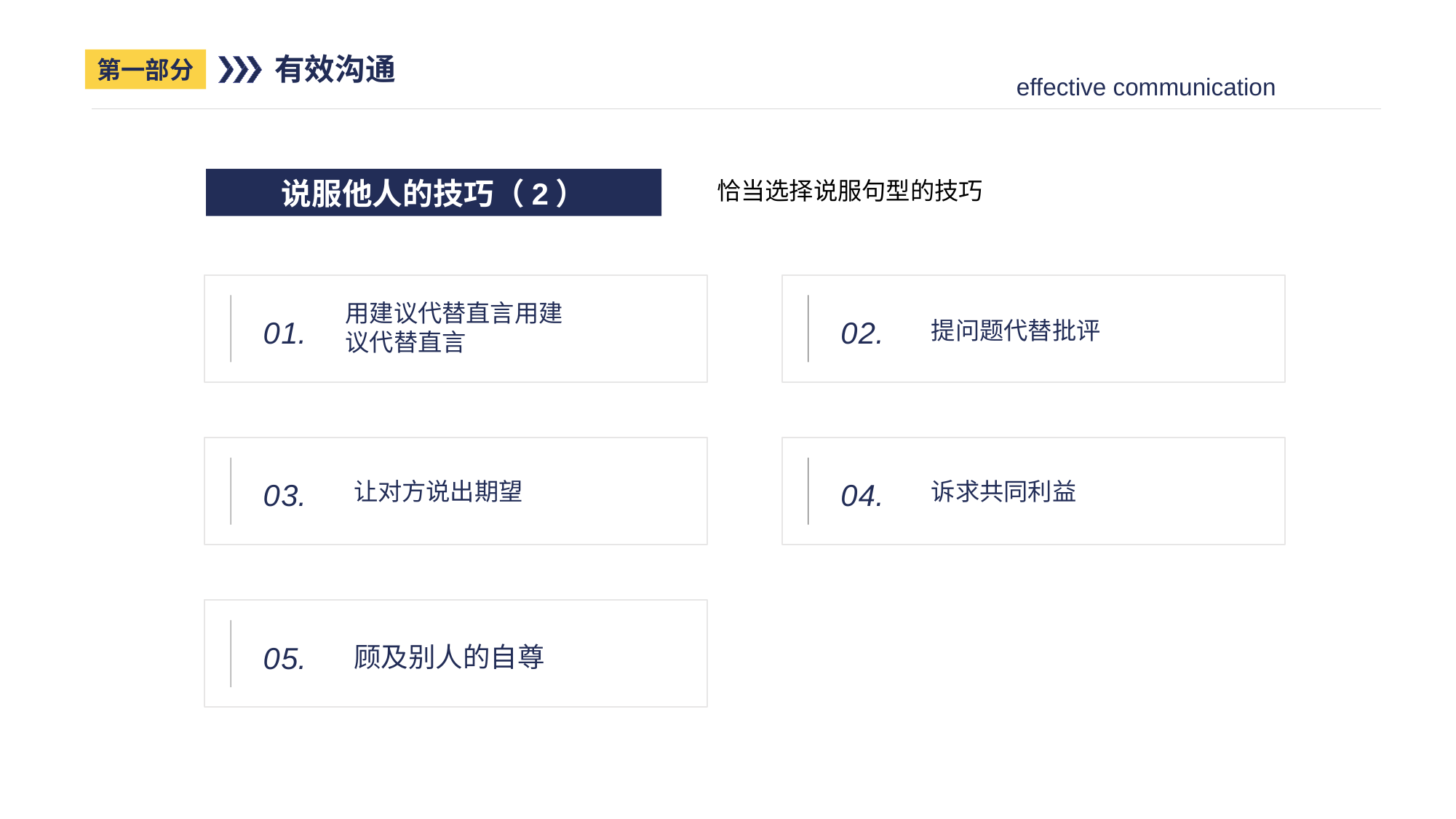

有效沟通
第一部分

effective communication
说服他人的技巧（2）
恰当选择说服句型的技巧

0 1.

0 2.

0 3.

0 4.

0 5.
用建议代替直言用建议代替直言
提问题代替批评
让对方说出期望
诉求共同利益
顾及别人的自尊